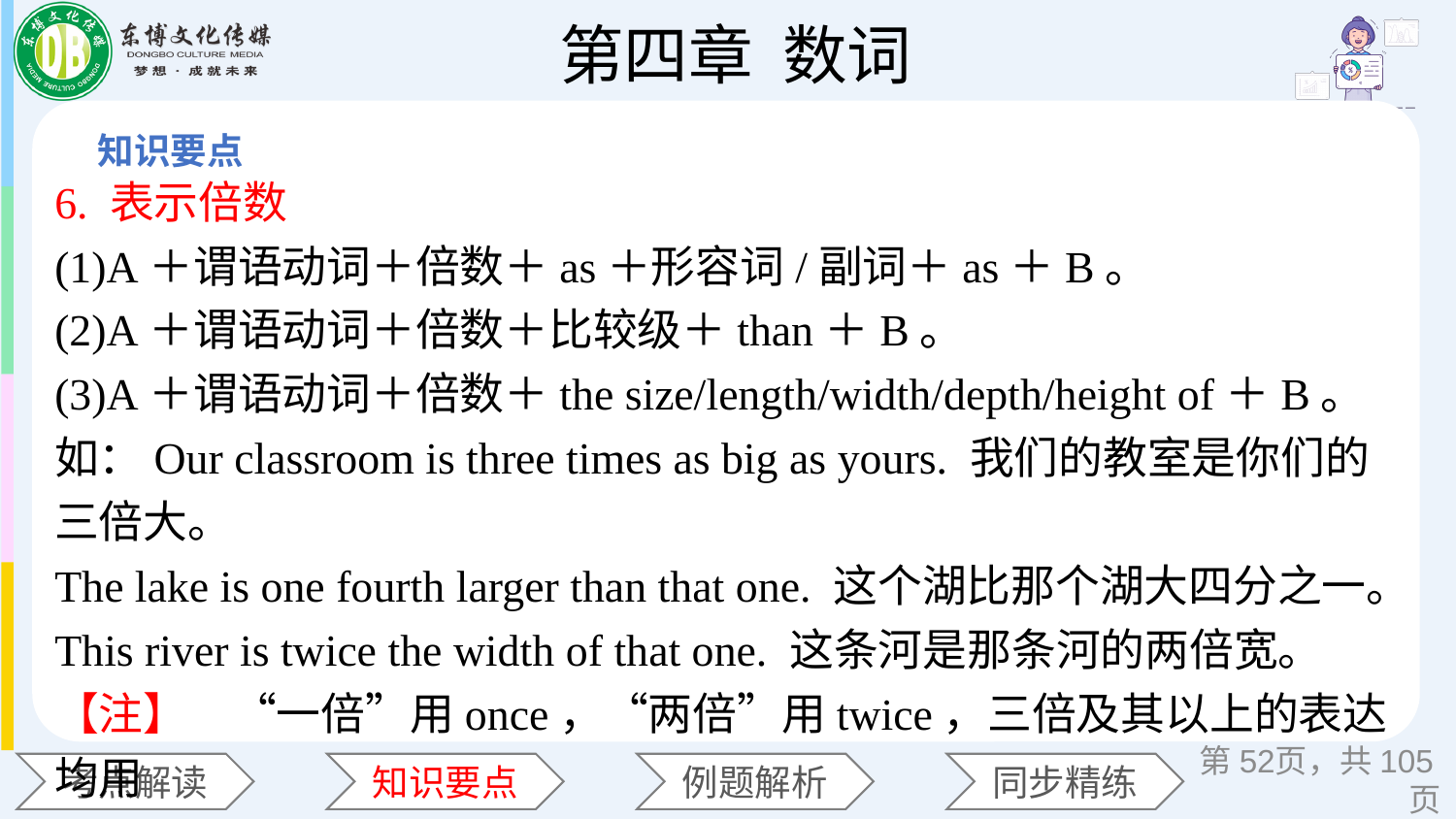

6. 表示倍数
(1)A＋谓语动词＋倍数＋as＋形容词/副词＋as＋B。
(2)A＋谓语动词＋倍数＋比较级＋than＋B。
(3)A＋谓语动词＋倍数＋the size/length/width/depth/height of＋B。
如：Our classroom is three times as big as yours. 我们的教室是你们的三倍大。
The lake is one fourth larger than that one. 这个湖比那个湖大四分之一。
This river is twice the width of that one. 这条河是那条河的两倍宽。
【注】　“一倍”用once，“两倍”用twice，三倍及其以上的表达均用
第52页，共105页